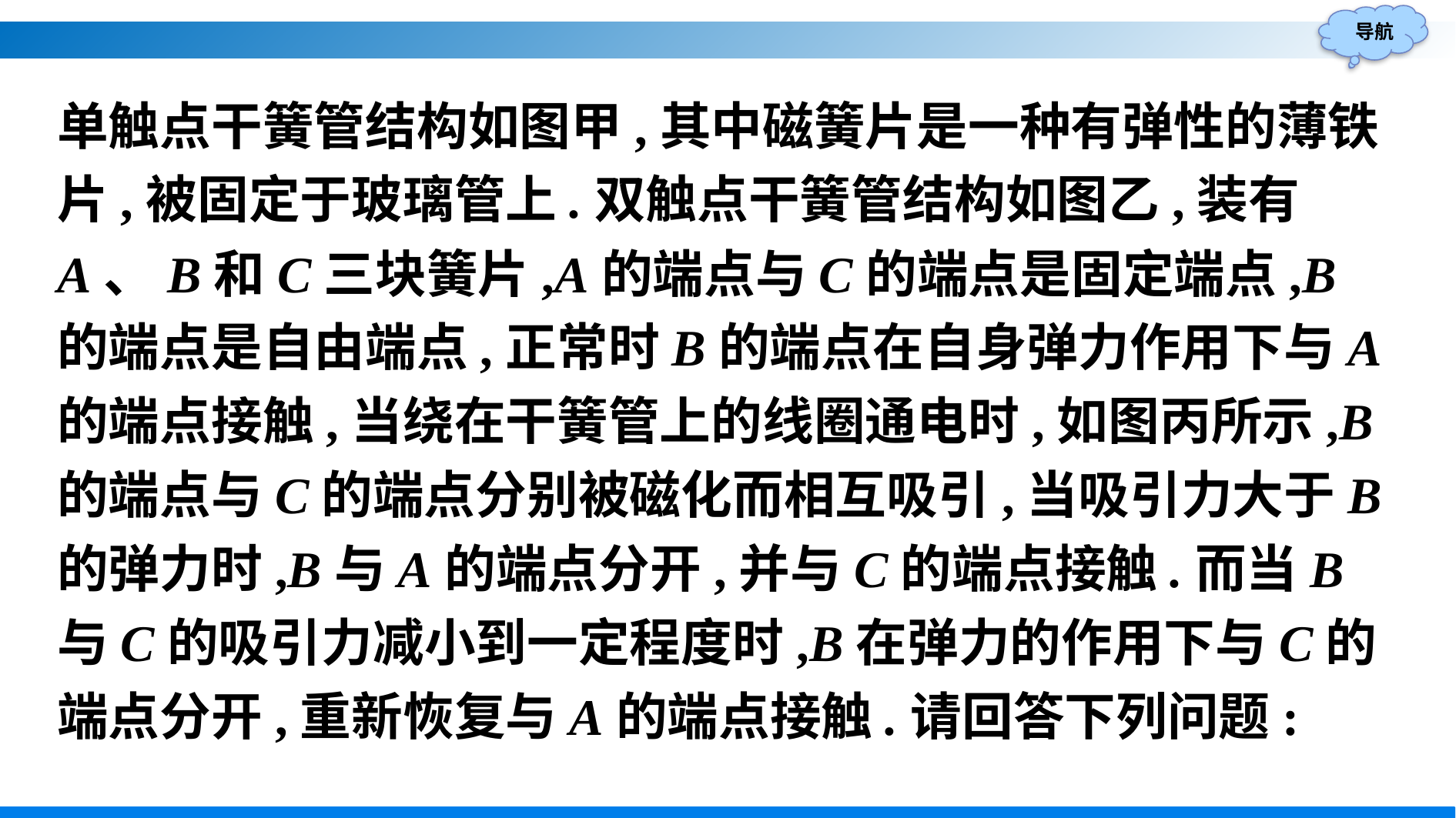

单触点干簧管结构如图甲,其中磁簧片是一种有弹性的薄铁片,被固定于玻璃管上.双触点干簧管结构如图乙,装有A、B和C三块簧片,A的端点与C的端点是固定端点,B的端点是自由端点,正常时B的端点在自身弹力作用下与A的端点接触,当绕在干簧管上的线圈通电时,如图丙所示,B的端点与C的端点分别被磁化而相互吸引,当吸引力大于B的弹力时,B与A的端点分开,并与C的端点接触.而当B与C的吸引力减小到一定程度时,B在弹力的作用下与C的端点分开,重新恢复与A的端点接触.请回答下列问题: